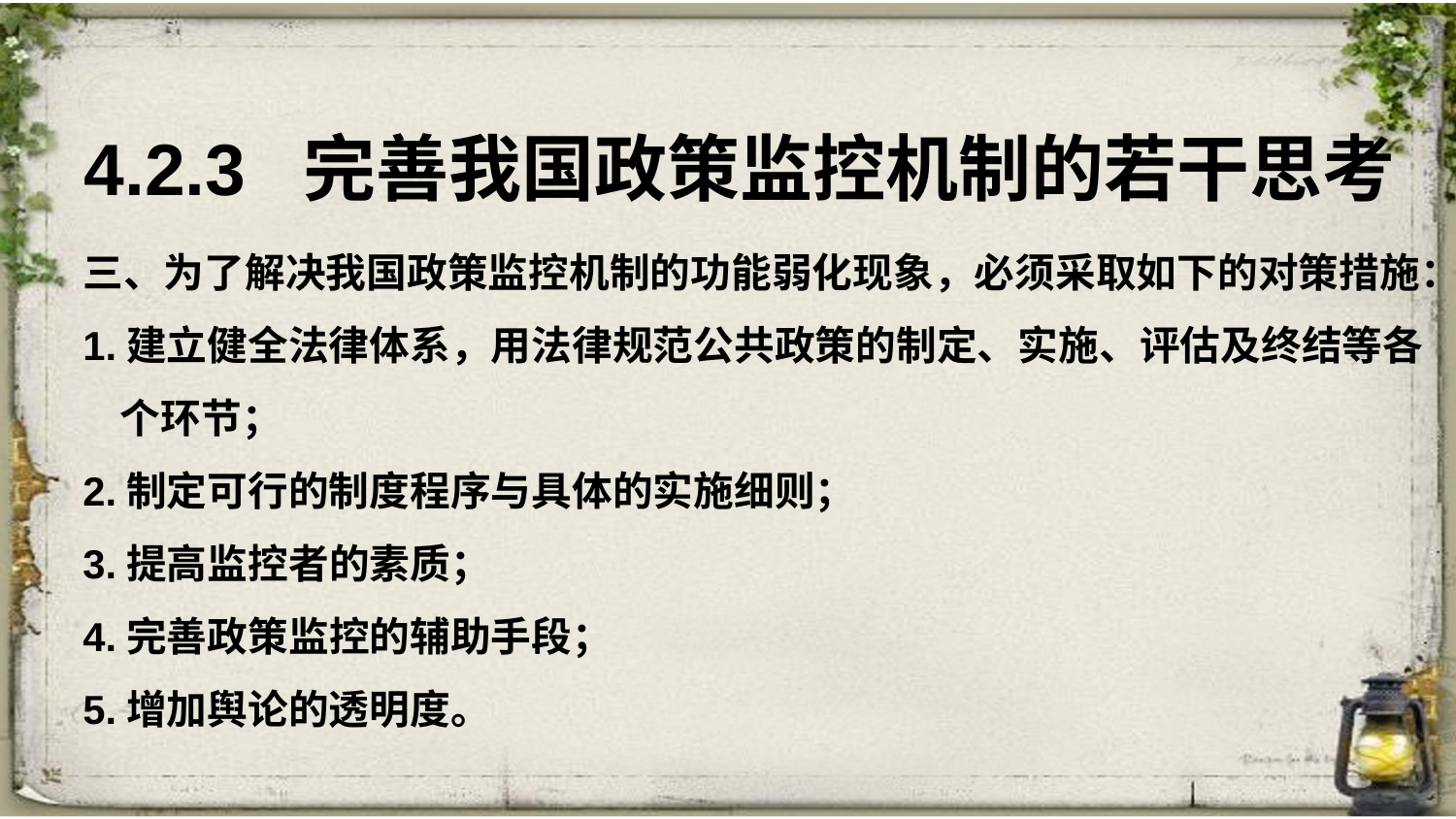

4.2.3  完善我国政策监控机制的若干思考
三、为了解决我国政策监控机制的功能弱化现象，必须采取如下的对策措施：
1.建立健全法律体系，用法律规范公共政策的制定、实施、评估及终结等各
   个环节；
2.制定可行的制度程序与具体的实施细则；
3.提高监控者的素质；
4.完善政策监控的辅助手段；
5.增加舆论的透明度。